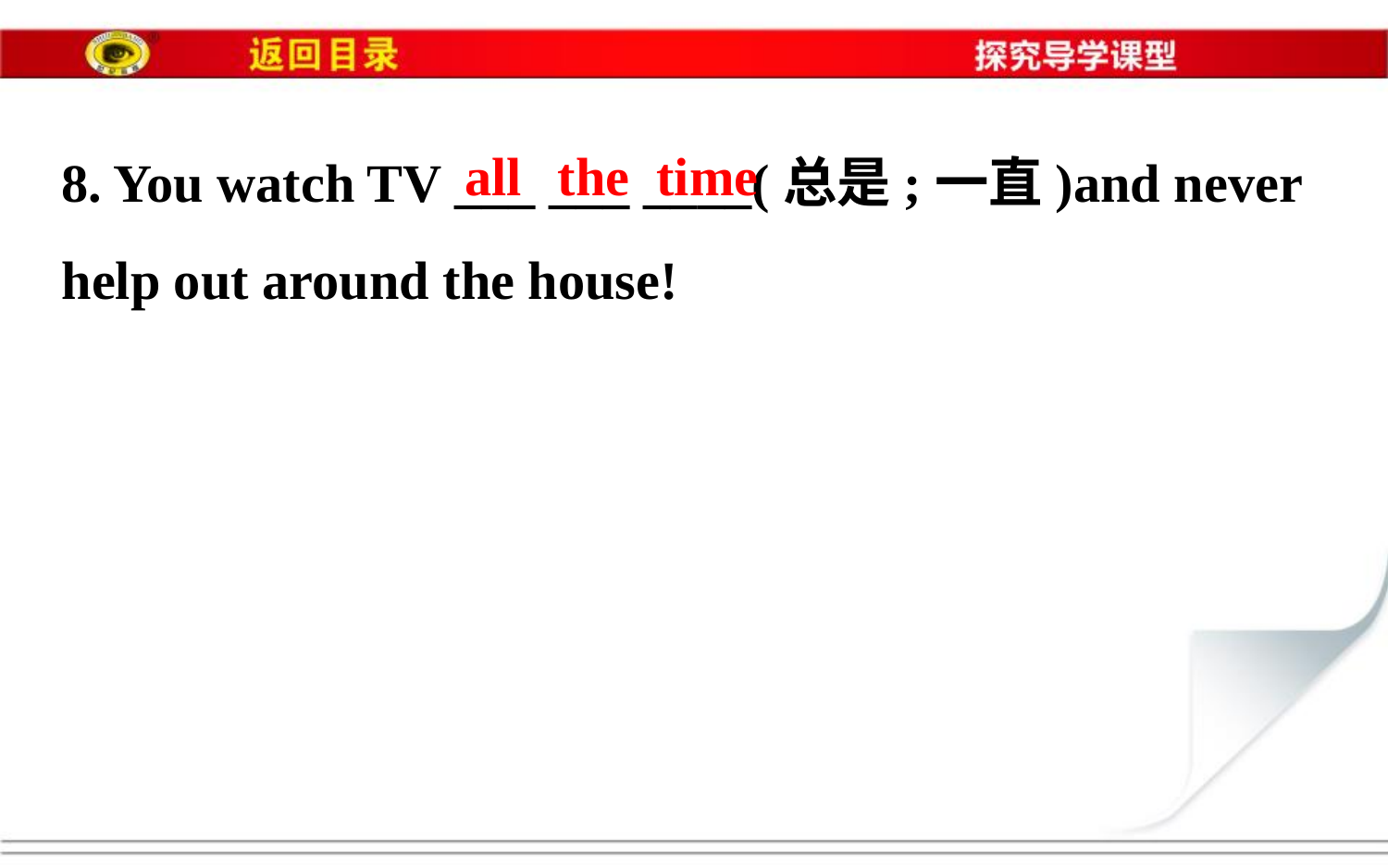

all
the
time
8. You watch TV ___ ___ ____(总是;一直)and never
help out around the house!